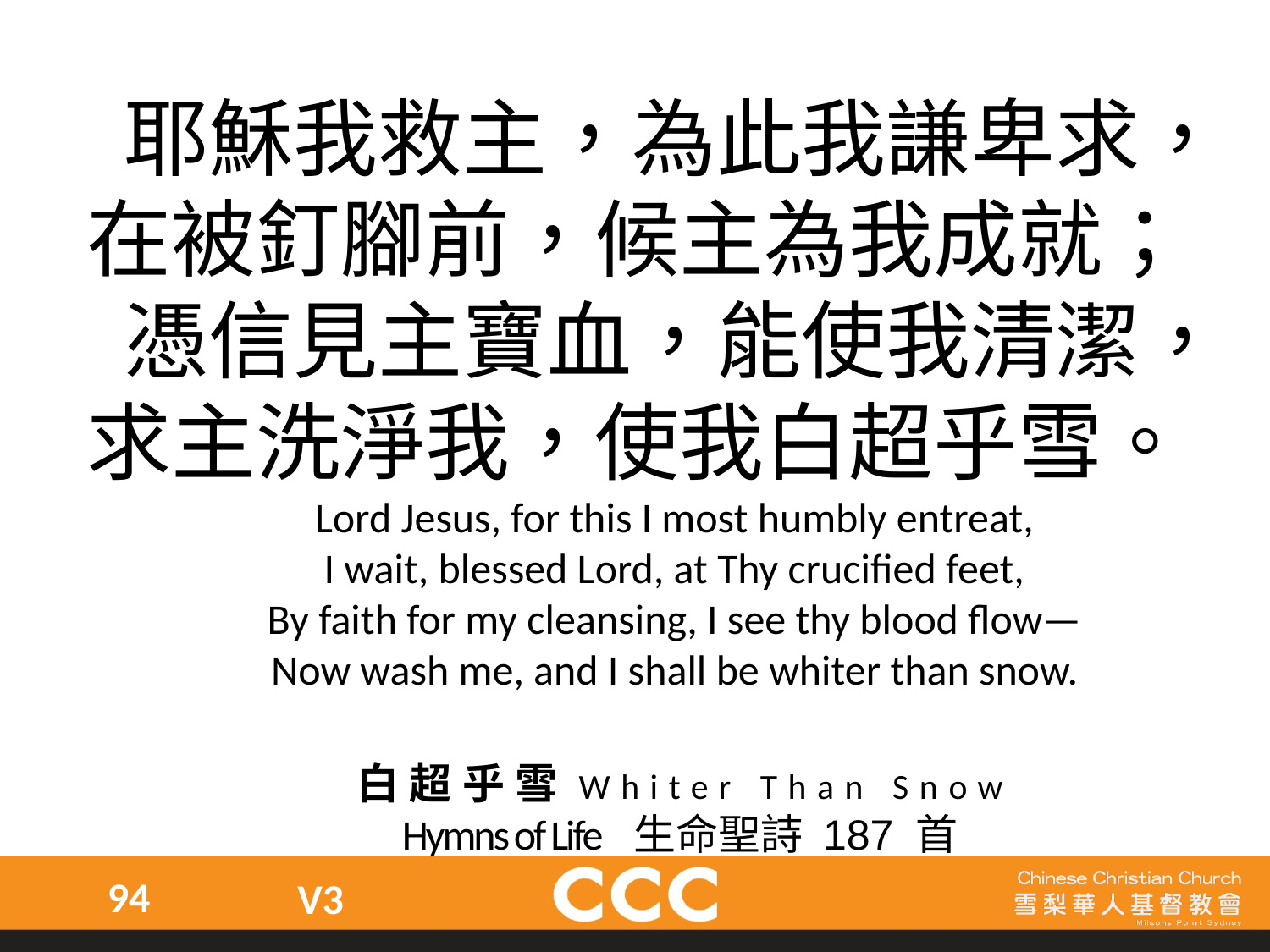

耶穌我救主，為此我謙卑求，在被釘腳前，候主為我成就；
憑信見主寶血，能使我清潔，求主洗淨我，使我白超乎雪。
Lord Jesus, for this I most humbly entreat,
I wait, blessed Lord, at Thy crucified feet,
By faith for my cleansing, I see thy blood flow—
Now wash me, and I shall be whiter than snow.
白超乎雪Whiter Than Snow
Hymns of Life   生命聖詩 187 首
94
V3